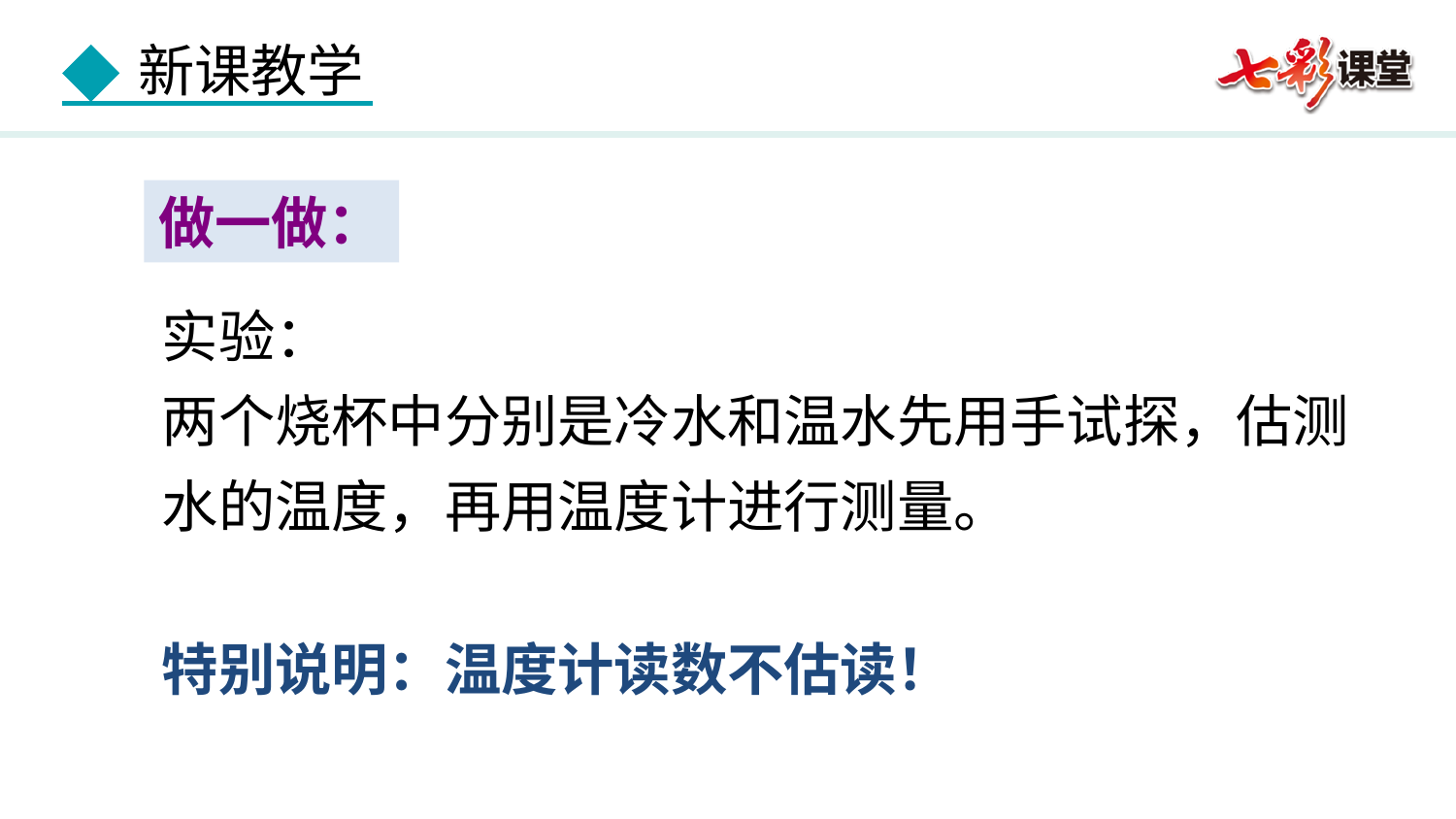

做一做：
实验：
两个烧杯中分别是冷水和温水先用手试探，估测水的温度，再用温度计进行测量。
特别说明：温度计读数不估读！